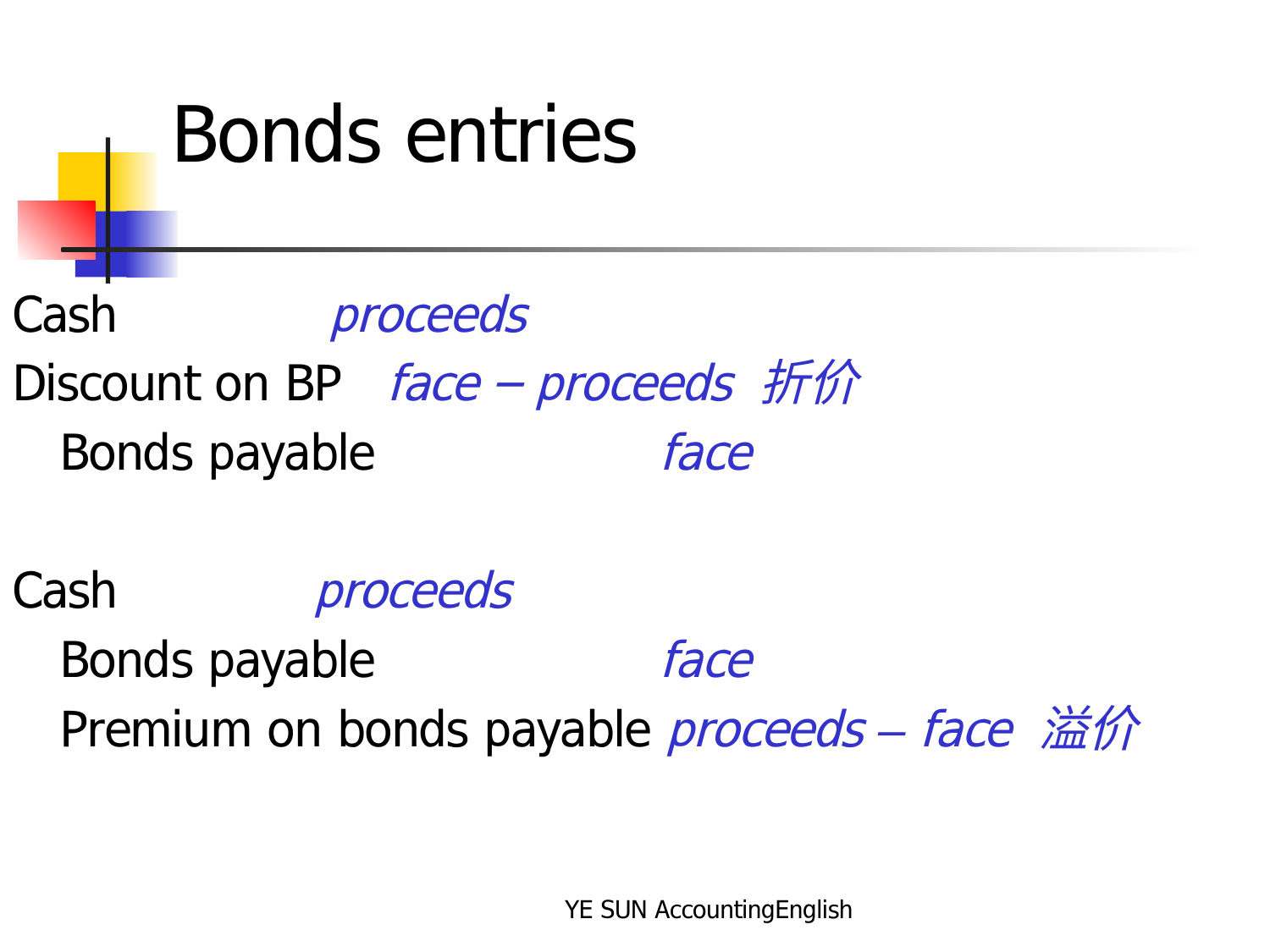

# Bonds entries
Cash 		 proceeds
Discount on BP   face – proceeds 折价
	Bonds payable		      face

Cash 		proceeds
	Bonds payable		      face
	Premium on bonds payable proceeds – face 溢价

YE SUN AccountingEnglish
35